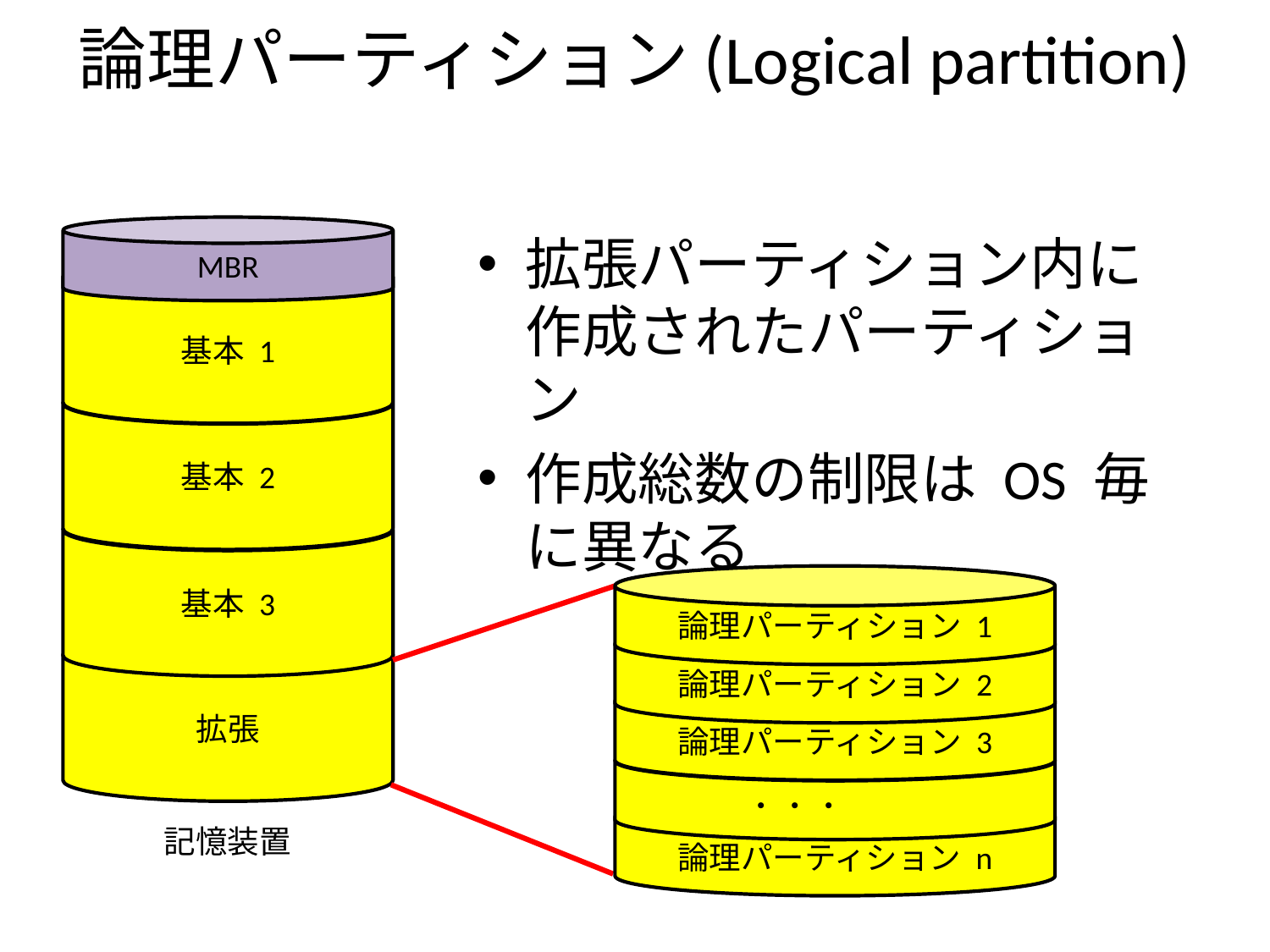

# 論理パーティション(Logical partition)
MBR
拡張パーティション内に作成されたパーティション
作成総数の制限は OS 毎に異なる
基本 1
基本 2
基本 3
拡張
論理パーティション 1
論理パーティション 2
論理パーティション 3

・・・
論理パーティション n
記憶装置